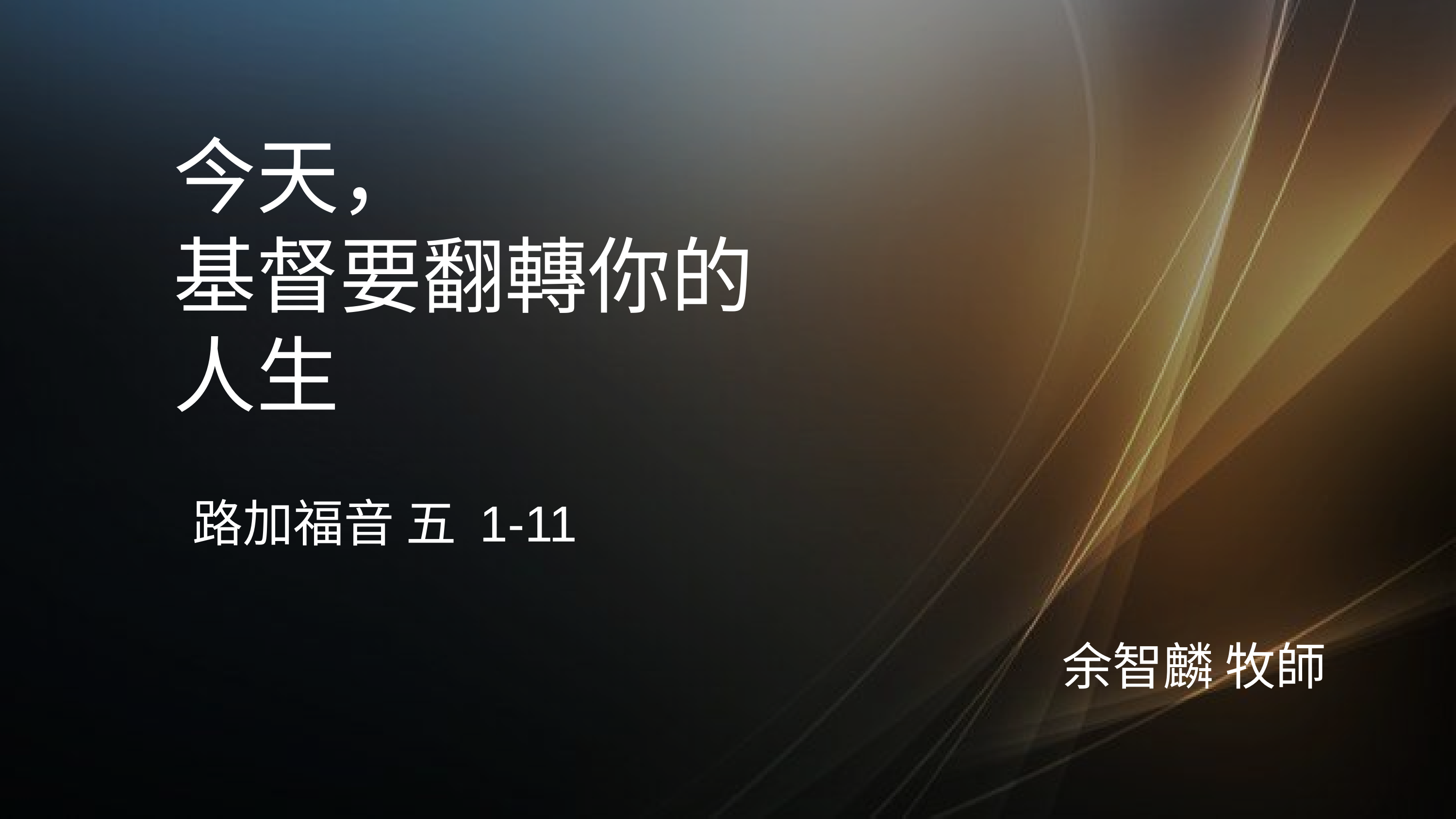

今天，
基督要翻轉你的人生
 路加福音 五 1-11
余智麟 牧師